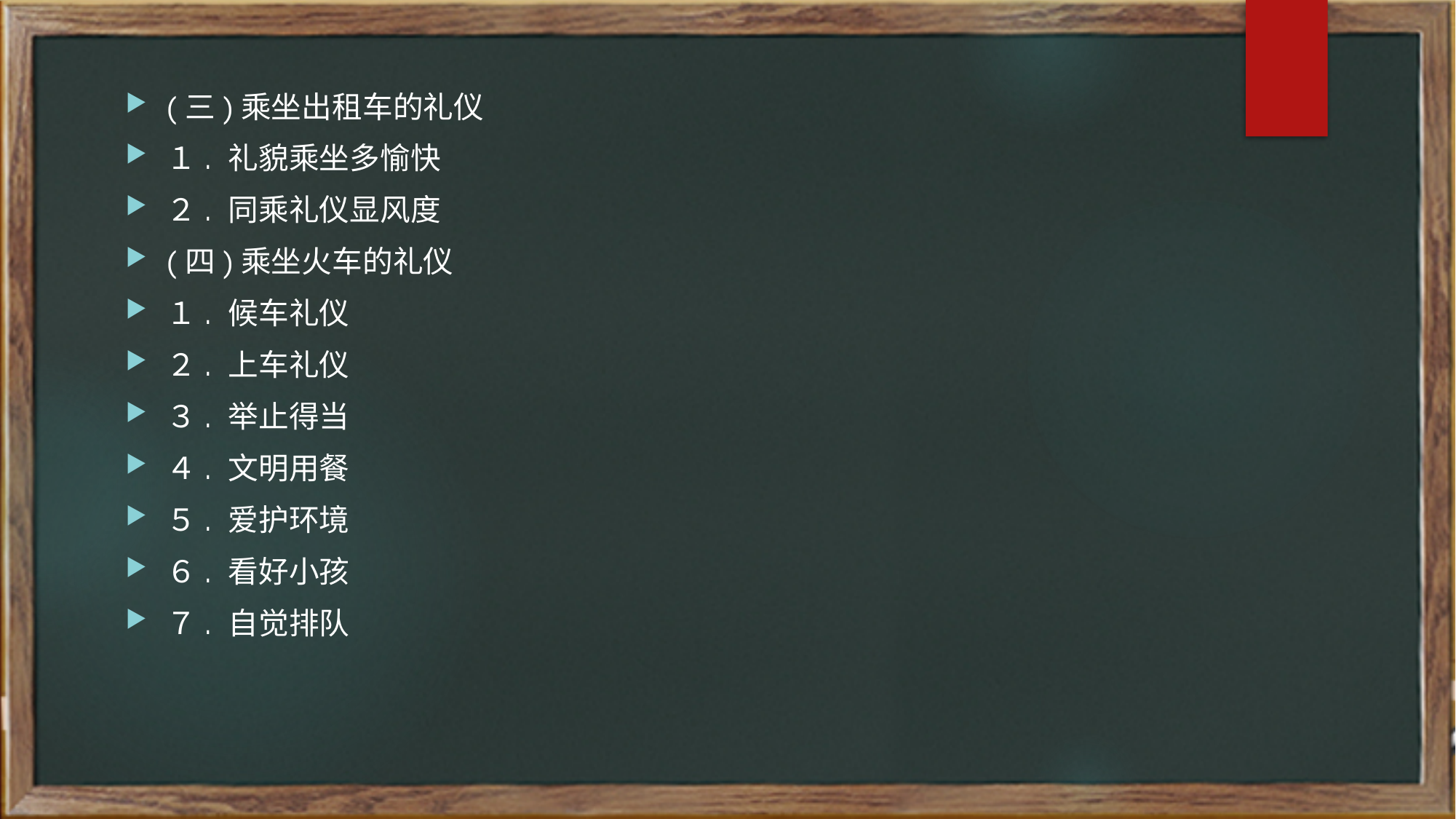

(三)乘坐出租车的礼仪
１. 礼貌乘坐多愉快
２. 同乘礼仪显风度
(四)乘坐火车的礼仪
１. 候车礼仪
２. 上车礼仪
３. 举止得当
４. 文明用餐
５. 爱护环境
６. 看好小孩
７. 自觉排队